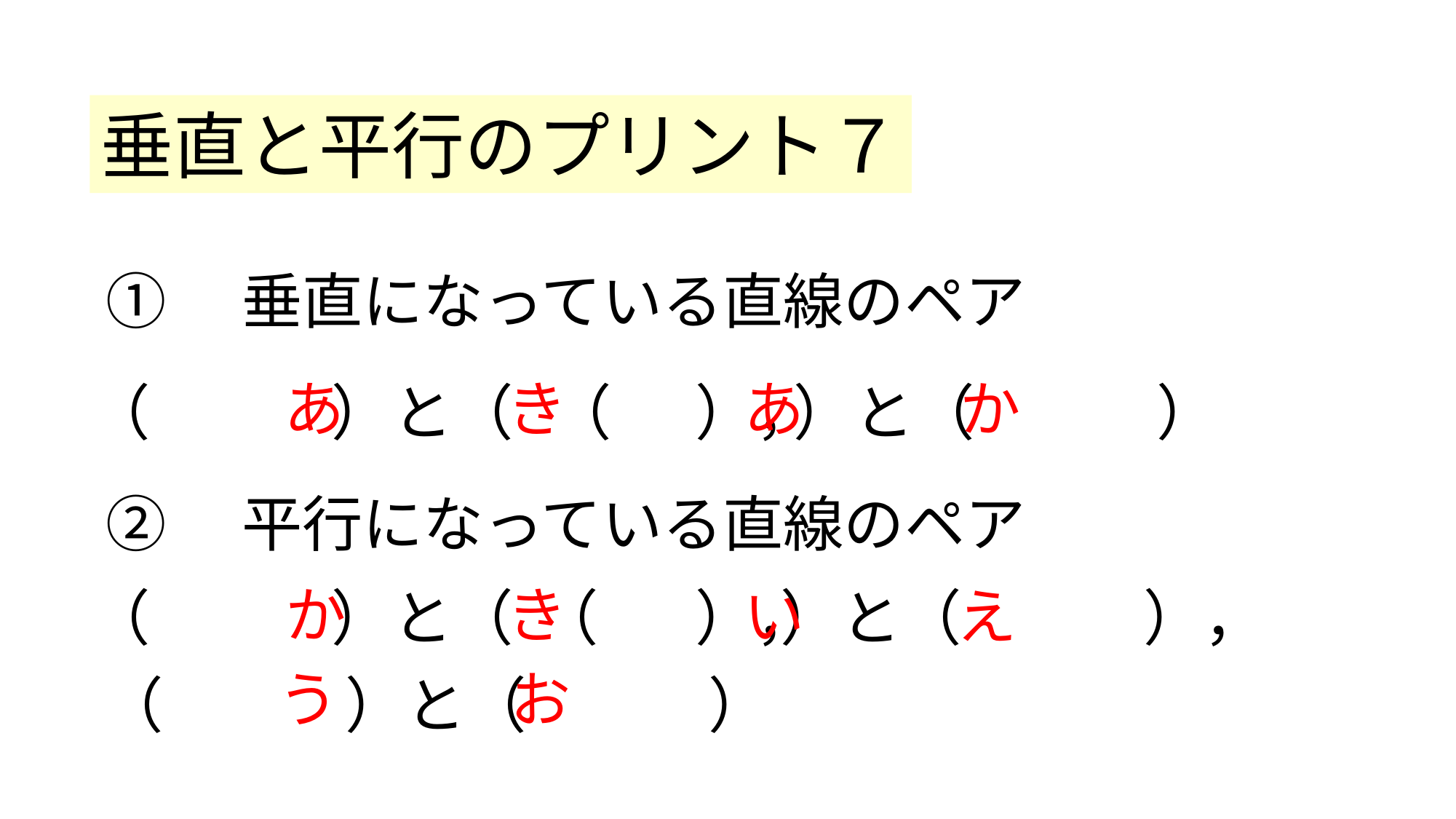

垂直と平行のプリント７
①　垂直になっている直線のペア
あ
き
あ
か
（　　　）と（　　　），
（　　　）と（　　　）
②　平行になっている直線のペア
か
き
い
え
（　　　）と（　　　），
（　　　）と（　　　），
う
お
（　　　）と（　　　）